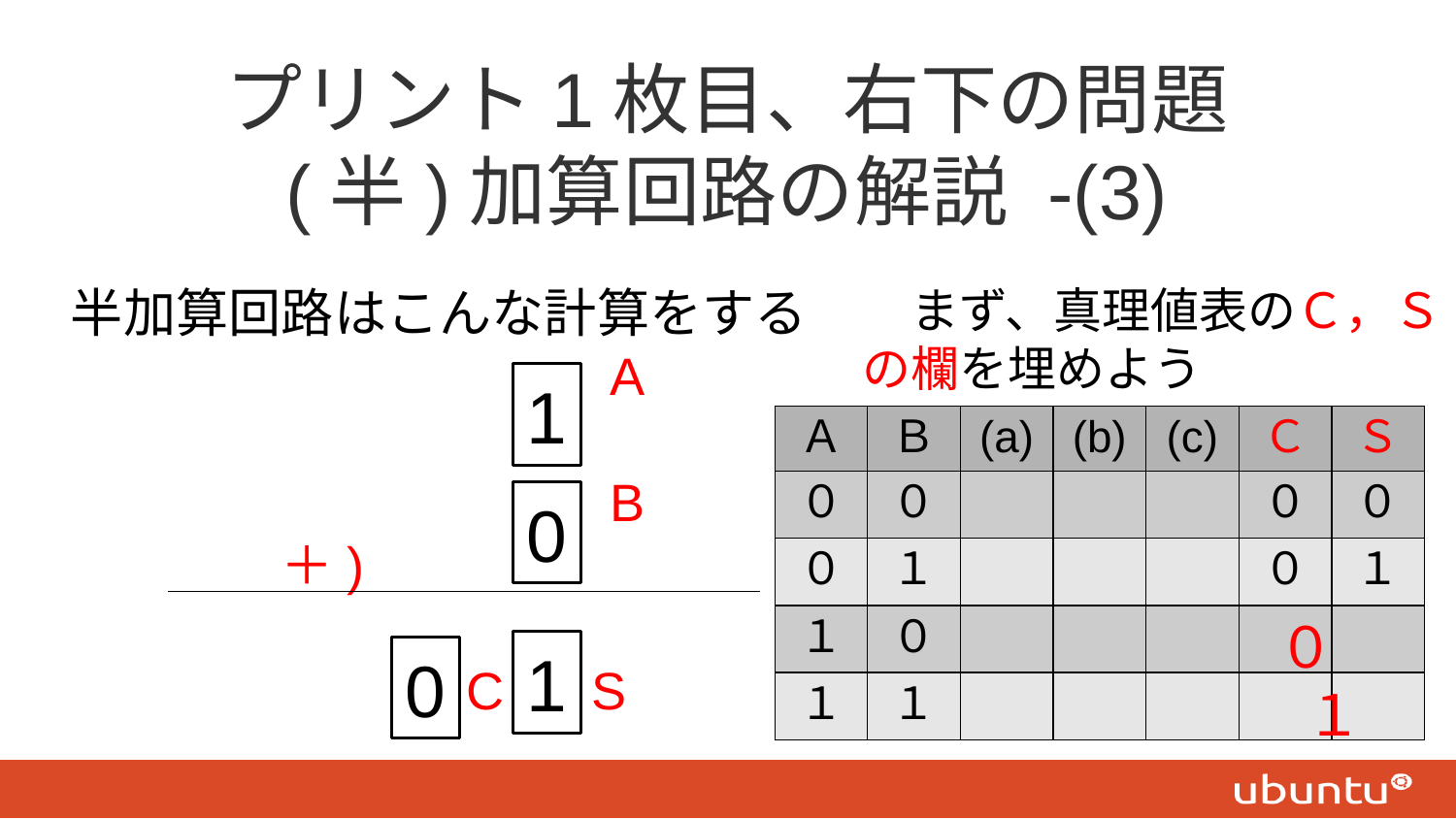

プリント1枚目、右下の問題
(半)加算回路の解説 -(3)
半加算回路はこんな計算をする
　　　　　　　　　　A

　　　　　　　　　　B
　　　　＋)

　　　　　　　 C      S
　まず、真理値表のＣ，Ｓの欄を埋めよう

1
| Ａ | Ｂ | (a) | (b) | (c) | Ｃ | Ｓ |
| --- | --- | --- | --- | --- | --- | --- |
| ０ | ０ |  |  |  | ０ | ０ |
| ０ | １ |  |  |  | ０ | １ |
| １ | ０ |  |  |  |  |  |
| １ | １ |  |  |  |  |  |
0
０　１
1
0